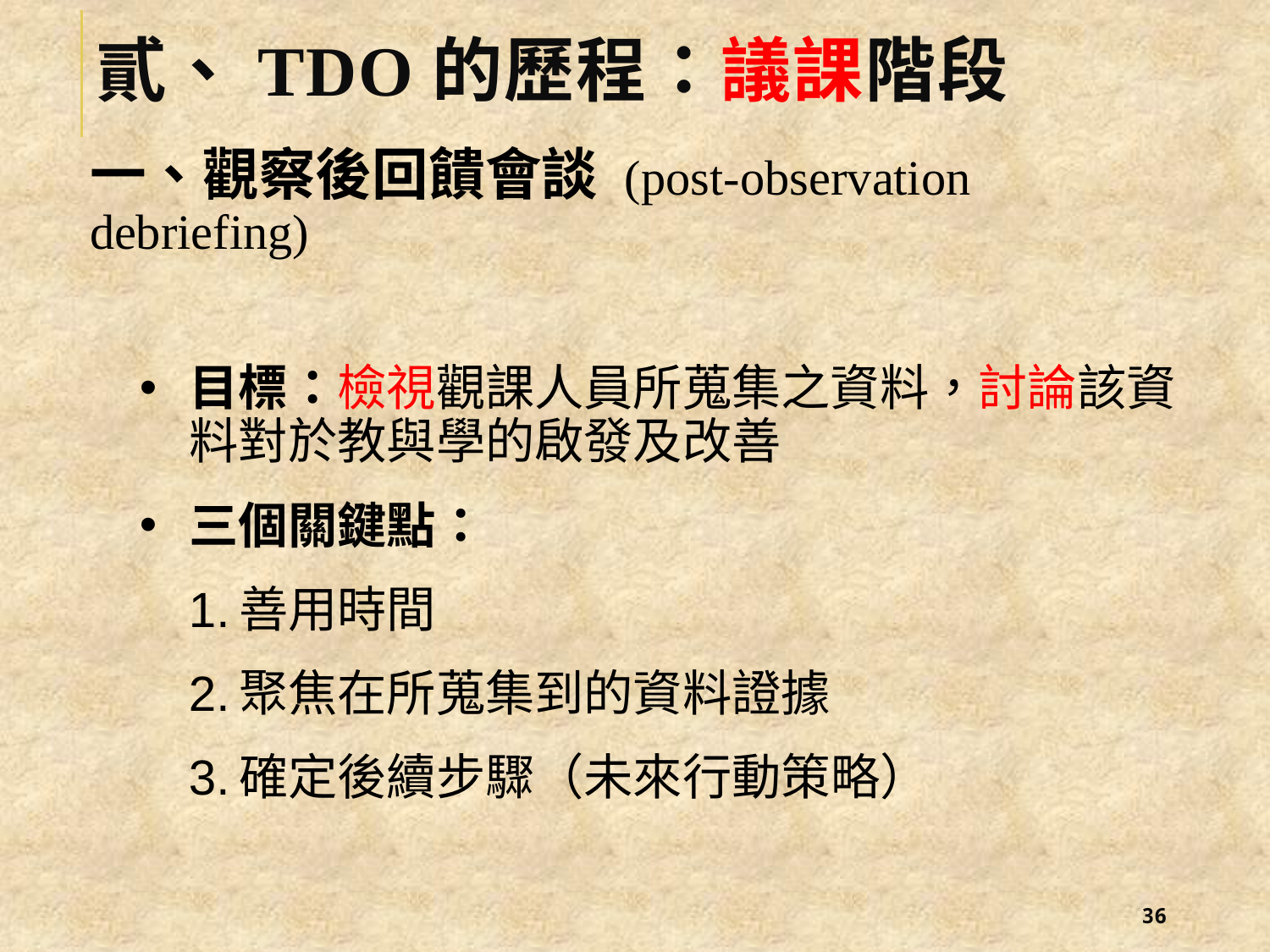

# 貳、TDO的歷程：議課階段
一、觀察後回饋會談 (post-observation debriefing)

目標：檢視觀課人員所蒐集之資料，討論該資料對於教與學的啟發及改善
三個關鍵點：
善用時間
聚焦在所蒐集到的資料證據
確定後續步驟（未來行動策略）
36